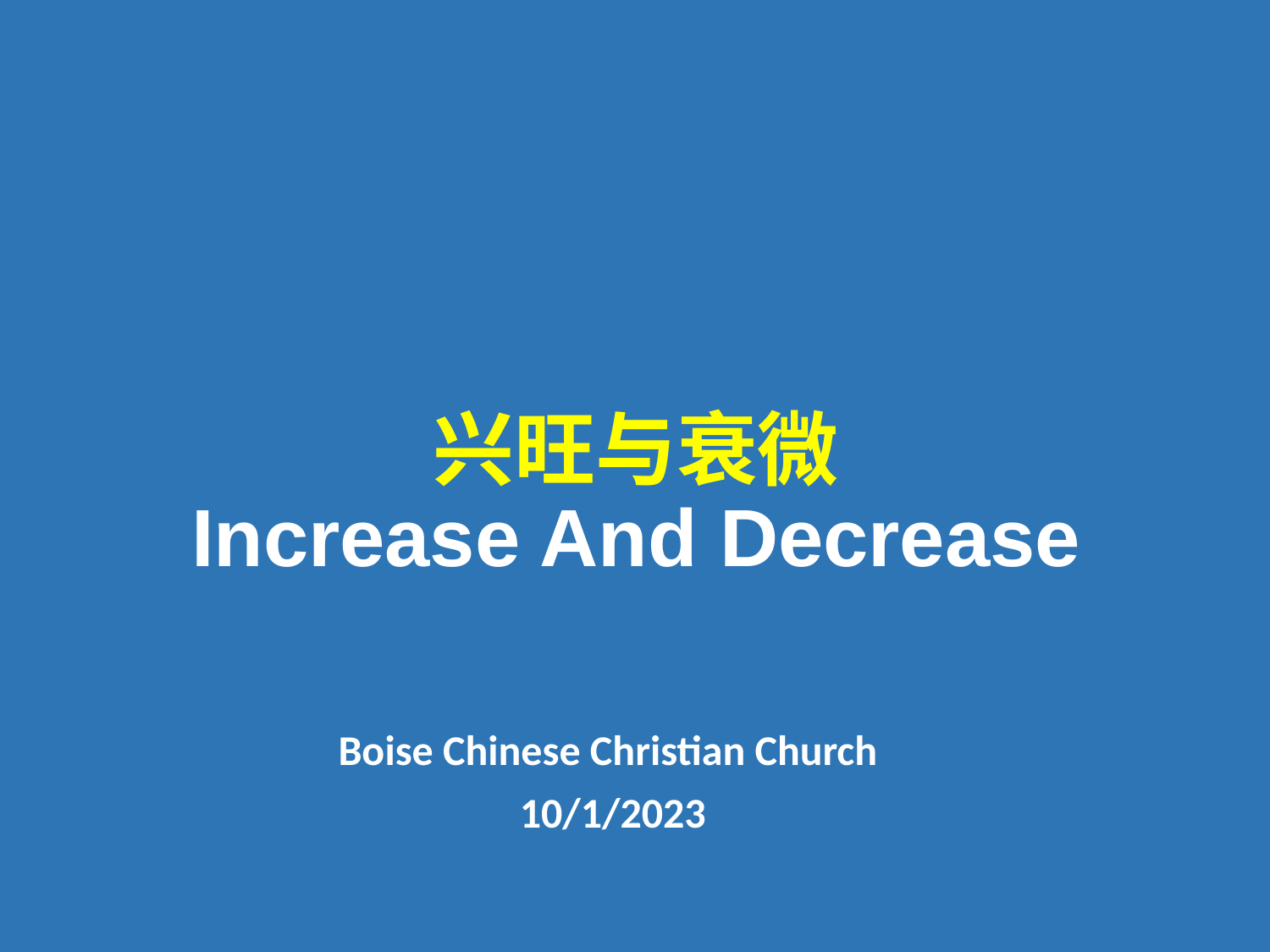

# 兴旺与衰微 Increase And Decrease
Boise Chinese Christian Church
10/1/2023